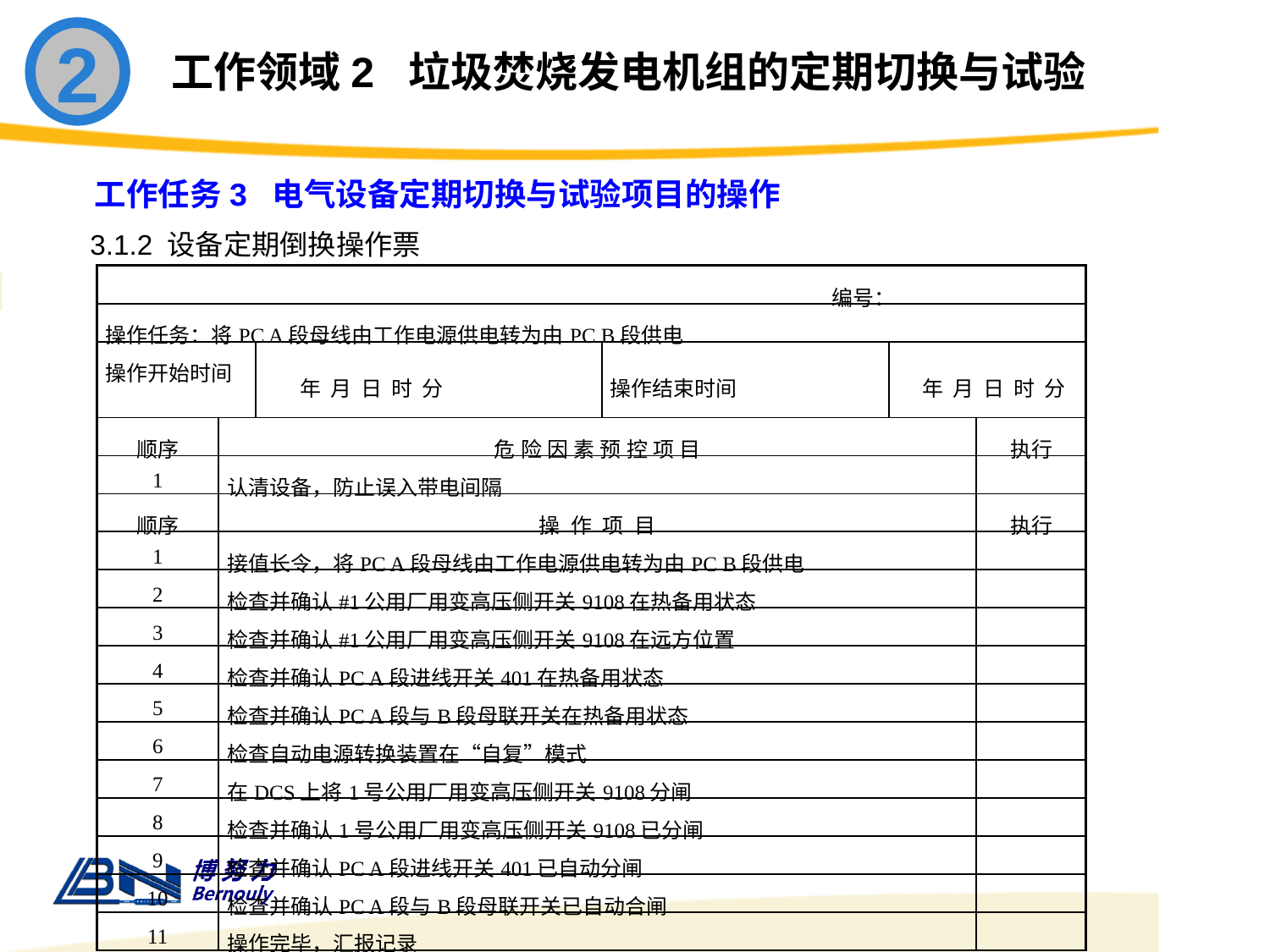

2
工作领域2  垃圾焚烧发电机组的定期切换与试验
工作任务3  电气设备定期切换与试验项目的操作
3.1.2 设备定期倒换操作票
| 编号： |  |  |  |  |  |
| --- | --- | --- | --- | --- | --- |
| 操作任务：将PC A段母线由工作电源供电转为由PC B段供电 |  |  |  |  |  |
| 操作开始时间 |  | 年 月 日 时 分 | 操作结束时间 | 年 月 日 时 分 |  |
| 顺序 | 危 险 因 素 预 控 项 目 |  |  |  | 执行 |
| 1 | 认清设备，防止误入带电间隔 |  |  |  |  |
| 顺序 | 操 作 项 目 |  |  |  | 执行 |
| 1 | 接值长令，将PC A段母线由工作电源供电转为由PC B段供电 |  |  |  |  |
| 2 | 检查并确认#1公用厂用变高压侧开关9108在热备用状态 |  |  |  |  |
| 3 | 检查并确认#1公用厂用变高压侧开关9108在远方位置 |  |  |  |  |
| 4 | 检查并确认PC A段进线开关401在热备用状态 |  |  |  |  |
| 5 | 检查并确认PC A段与B段母联开关在热备用状态 |  |  |  |  |
| 6 | 检查自动电源转换装置在“自复”模式 |  |  |  |  |
| 7 | 在DCS上将1号公用厂用变高压侧开关9108分闸 |  |  |  |  |
| 8 | 检查并确认1号公用厂用变高压侧开关9108已分闸 |  |  |  |  |
| 9 | 检查并确认PC A段进线开关401已自动分闸 |  |  |  |  |
| 10 | 检查并确认PC A段与B段母联开关已自动合闸 |  |  |  |  |
| 11 | 操作完毕，汇报记录 |  |  |  |  |